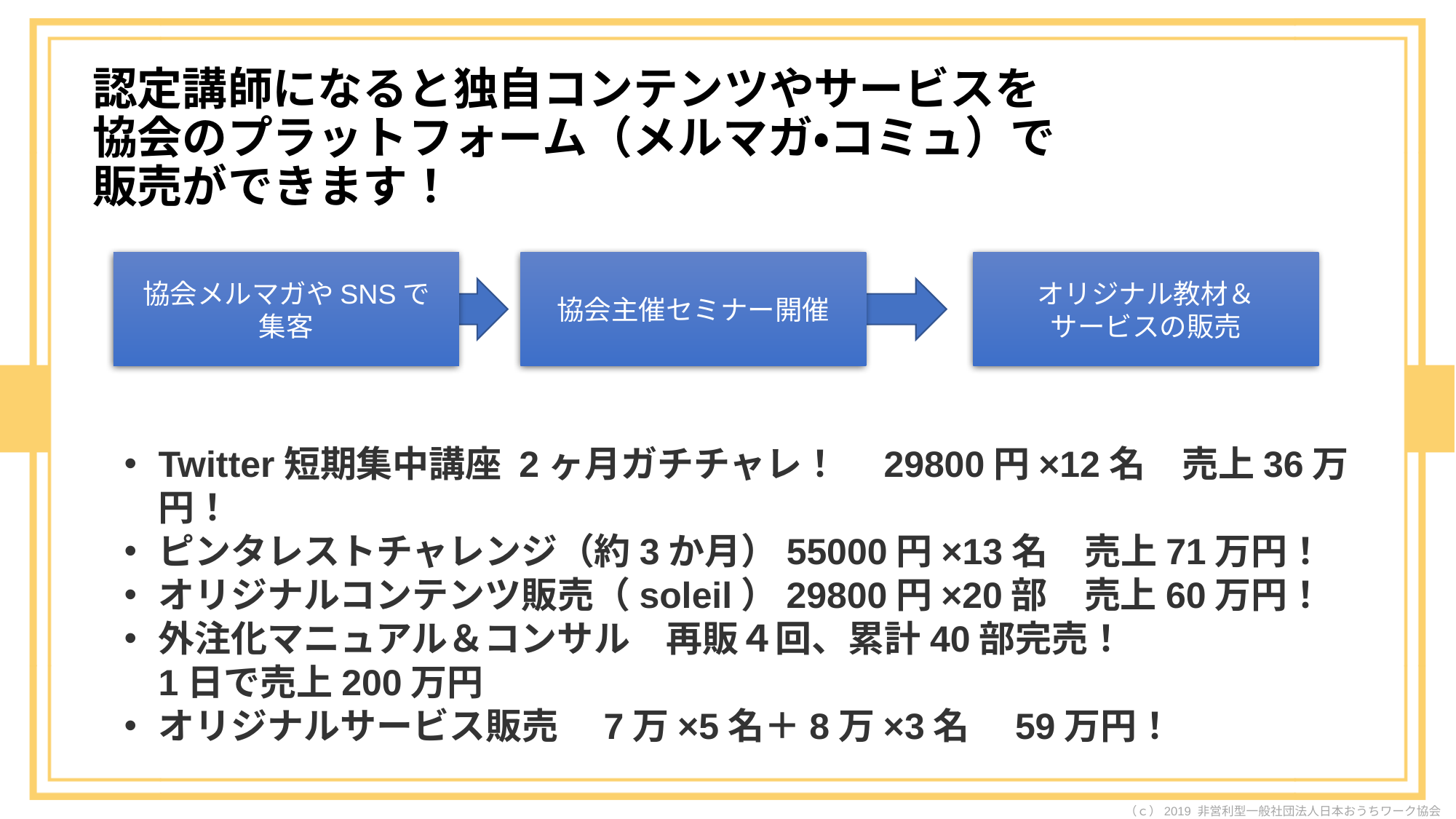

認定講師になると独自コンテンツやサービスを
協会のプラットフォーム（メルマガ・コミュ）で
販売ができます！
協会メルマガやSNSで
集客
協会主催セミナー開催
オリジナル教材＆
サービスの販売

Twitter短期集中講座 2ヶ月ガチチャレ！　29800円×12名　売上36万円！
ピンタレストチャレンジ（約3か月）55000円×13名　売上71万円！
オリジナルコンテンツ販売（soleil）29800円×20部　売上60万円！
外注化マニュアル＆コンサル　再販４回、累計40部完売！
1日で売上200万円
オリジナルサービス販売　7万×5名＋8万×3名　59万円！